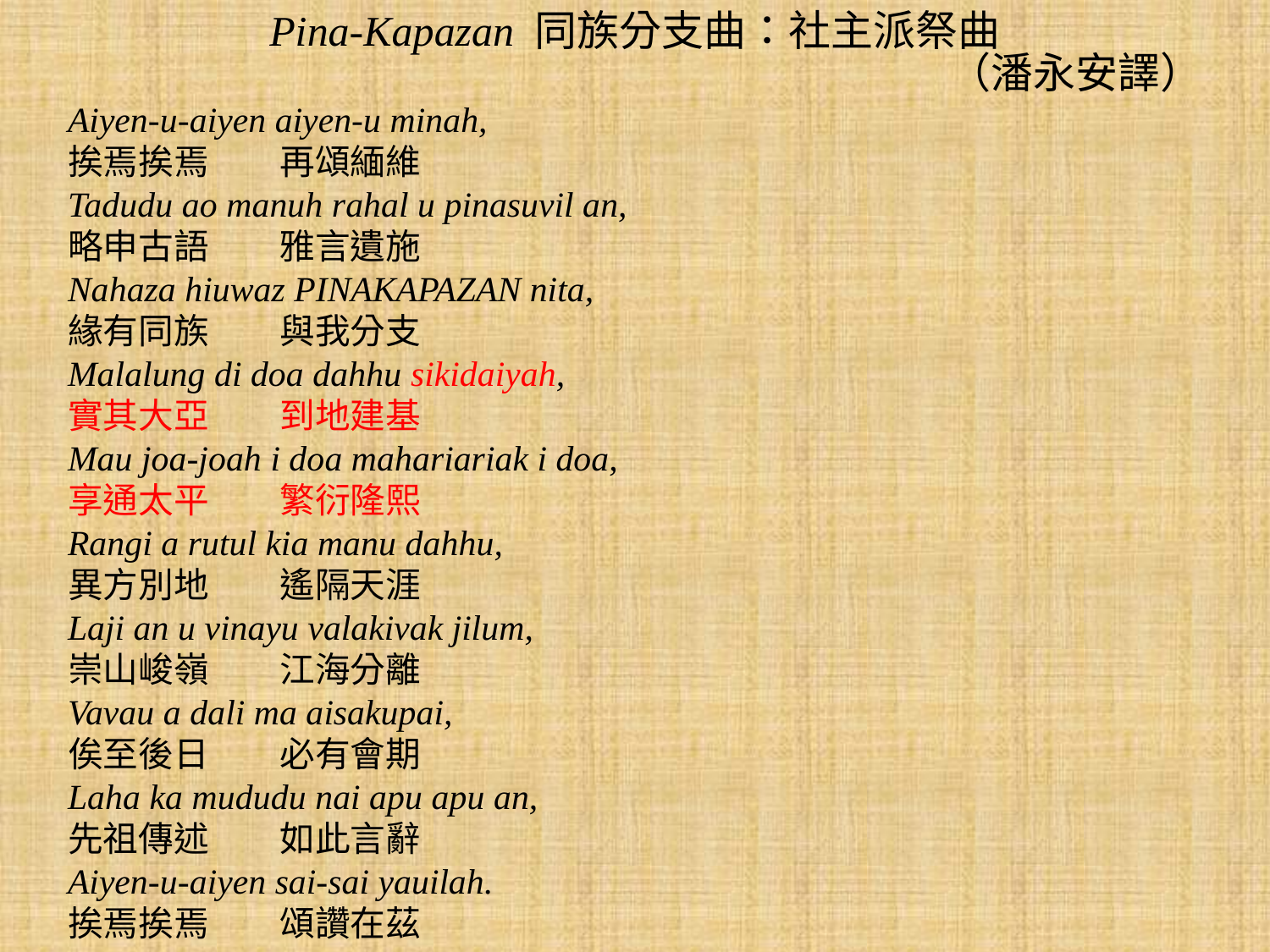

Pina-Kapazan 同族分支曲：社主派祭曲
（潘永安譯）
Aiyen-u-aiyen aiyen-u minah,
挨焉挨焉　　再頌緬維
Tadudu ao manuh rahal u pinasuvil an,
略申古語　　雅言遺施
Nahaza hiuwaz PINAKAPAZAN nita,
緣有同族　　與我分支
Malalung di doa dahhu sikidaiyah,
實其大亞　　到地建基
Mau joa-joah i doa mahariariak i doa,
享通太平　　繁衍隆熙
Rangi a rutul kia manu dahhu,
異方別地　　遙隔天涯
Laji an u vinayu valakivak jilum,
崇山峻嶺　　江海分離
Vavau a dali ma aisakupai,
俟至後日　　必有會期
Laha ka mududu nai apu apu an,
先祖傳述　　如此言辭
Aiyen-u-aiyen sai-sai yauilah.
挨焉挨焉　　頌讚在茲